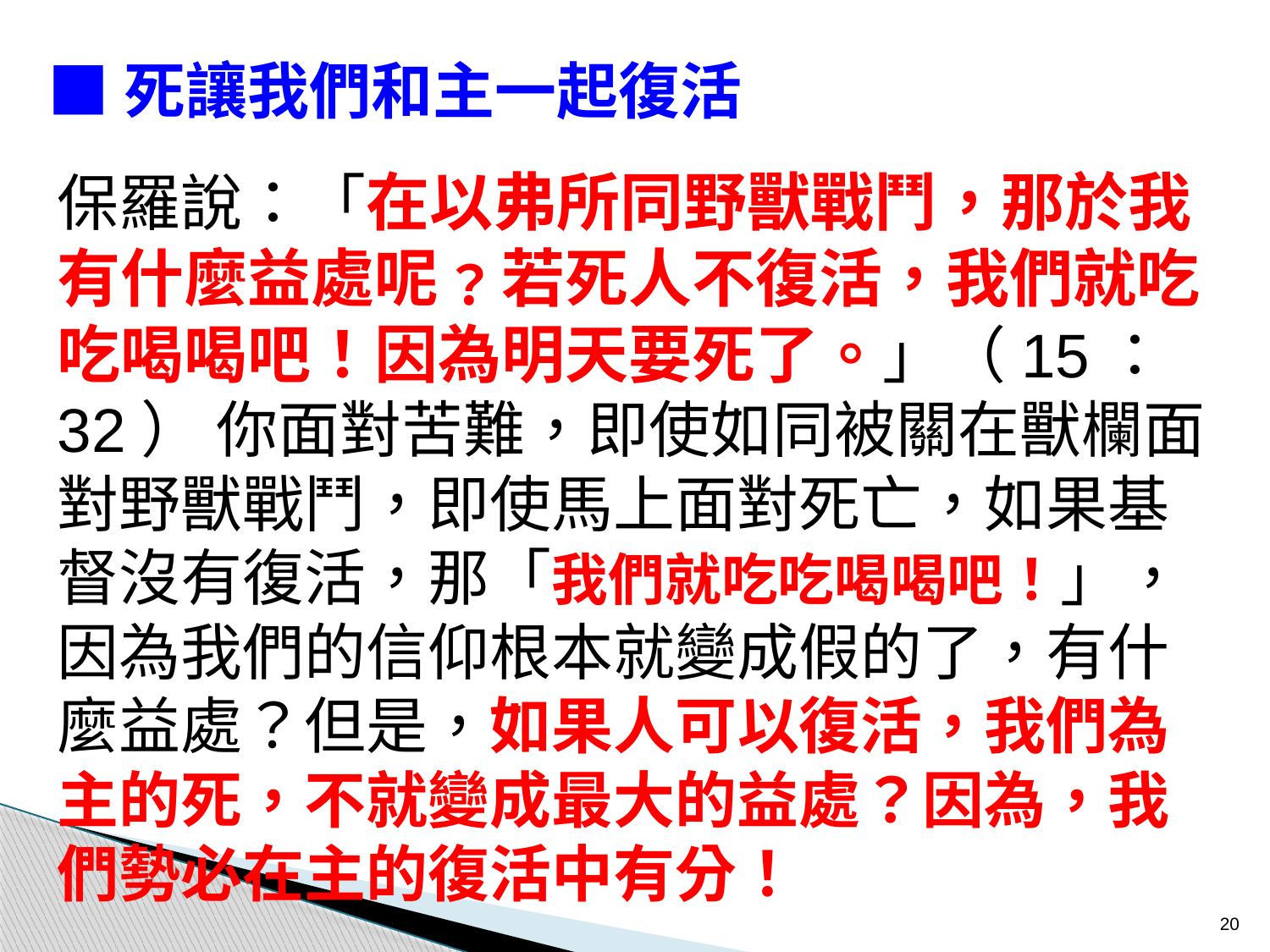

■死讓我們和主一起復活
保羅說：「在以弗所同野獸戰鬥，那於我有什麼益處呢﹖若死人不復活，我們就吃吃喝喝吧！因為明天要死了。」（15：32） 你面對苦難，即使如同被關在獸欄面對野獸戰鬥，即使馬上面對死亡，如果基督沒有復活，那「我們就吃吃喝喝吧！」，因為我們的信仰根本就變成假的了，有什麼益處？但是，如果人可以復活，我們為主的死，不就變成最大的益處？因為，我們勢必在主的復活中有分！
20